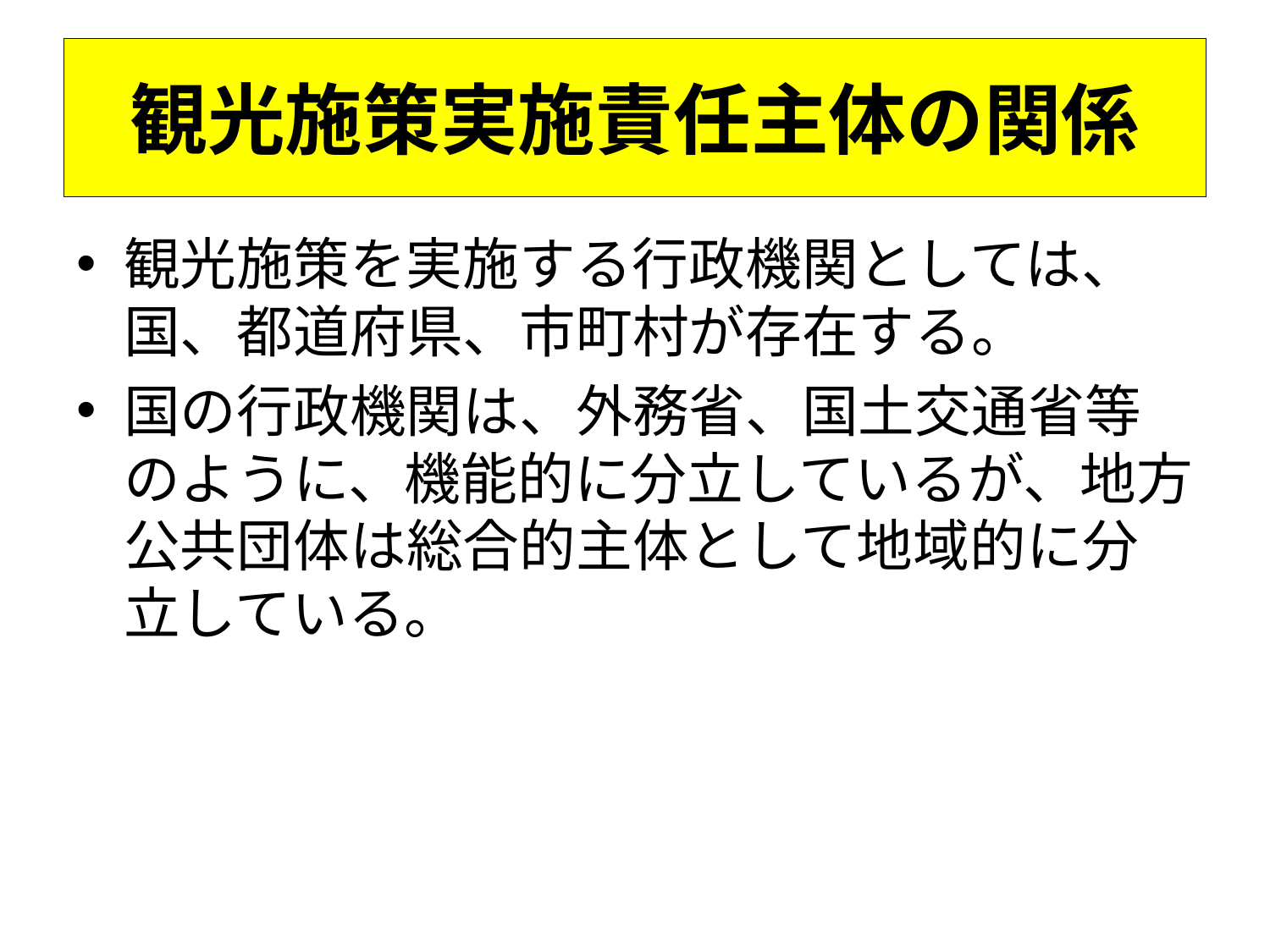

# 観光施策実施責任主体の関係
観光施策を実施する行政機関としては、国、都道府県、市町村が存在する。
国の行政機関は、外務省、国土交通省等のように、機能的に分立しているが、地方公共団体は総合的主体として地域的に分立している。